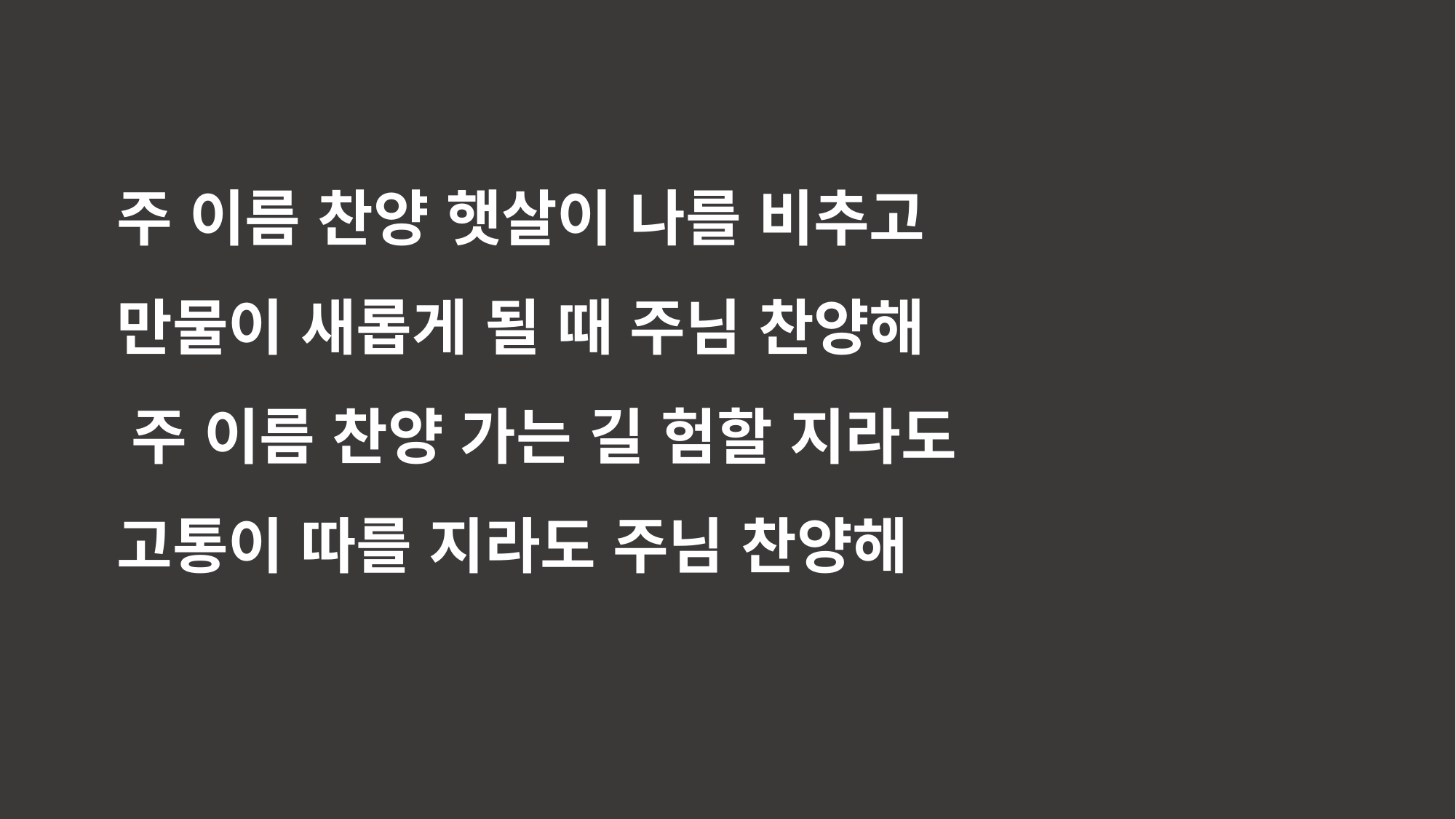

주 이름 찬양 햇살이 나를 비추고
만물이 새롭게 될 때 주님 찬양해
​주 이름 찬양 가는 길 험할 지라도
고통이 따를 지라도 주님 찬양해